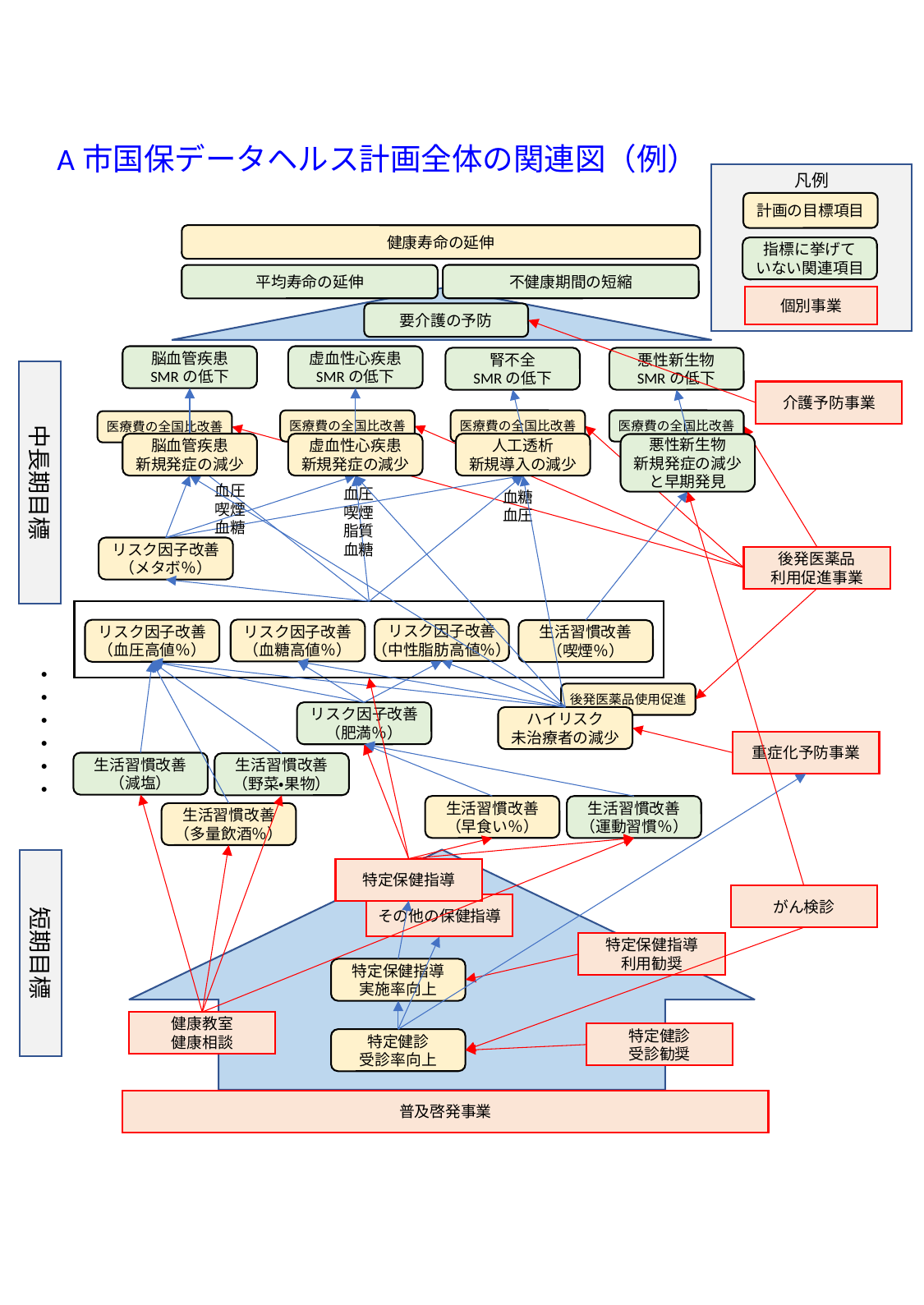

A市国保データヘルス計画全体の関連図（例）
凡例
計画の目標項目
指標に挙げて
いない関連項目
個別事業
健康寿命の延伸
不健康期間の短縮
平均寿命の延伸

要介護の予防
脳血管疾患
SMRの低下
虚血性心疾患
SMRの低下
腎不全
SMRの低下
悪性新生物
SMRの低下
中長期目標
・・・・・・
短期目標
介護予防事業
医療費の全国比改善
医療費の全国比改善
医療費の全国比改善
医療費の全国比改善
人工透析
新規導入の減少
脳血管疾患
新規発症の減少
虚血性心疾患
新規発症の減少
悪性新生物
新規発症の減少
と早期発見
血圧
喫煙
血糖

血圧
喫煙
脂質
血糖

血糖
血圧
リスク因子改善
（メタボ％）
後発医薬品
利用促進事業

リスク因子改善
（中性脂肪高値％）
リスク因子改善
（血糖高値％）
リスク因子改善
（血圧高値％）
生活習慣改善
（喫煙％）
後発医薬品使用促進
リスク因子改善
（肥満％）
ハイリスク
未治療者の減少
重症化予防事業
生活習慣改善
（減塩）
生活習慣改善
（野菜・果物）
生活習慣改善
（早食い％）
生活習慣改善
（運動習慣％）
生活習慣改善
（多量飲酒％）

特定保健指導
がん検診
その他の保健指導
特定保健指導
利用勧奨
特定保健指導
実施率向上
健康教室
健康相談
特定健診
受診勧奨
特定健診
受診率向上
普及啓発事業